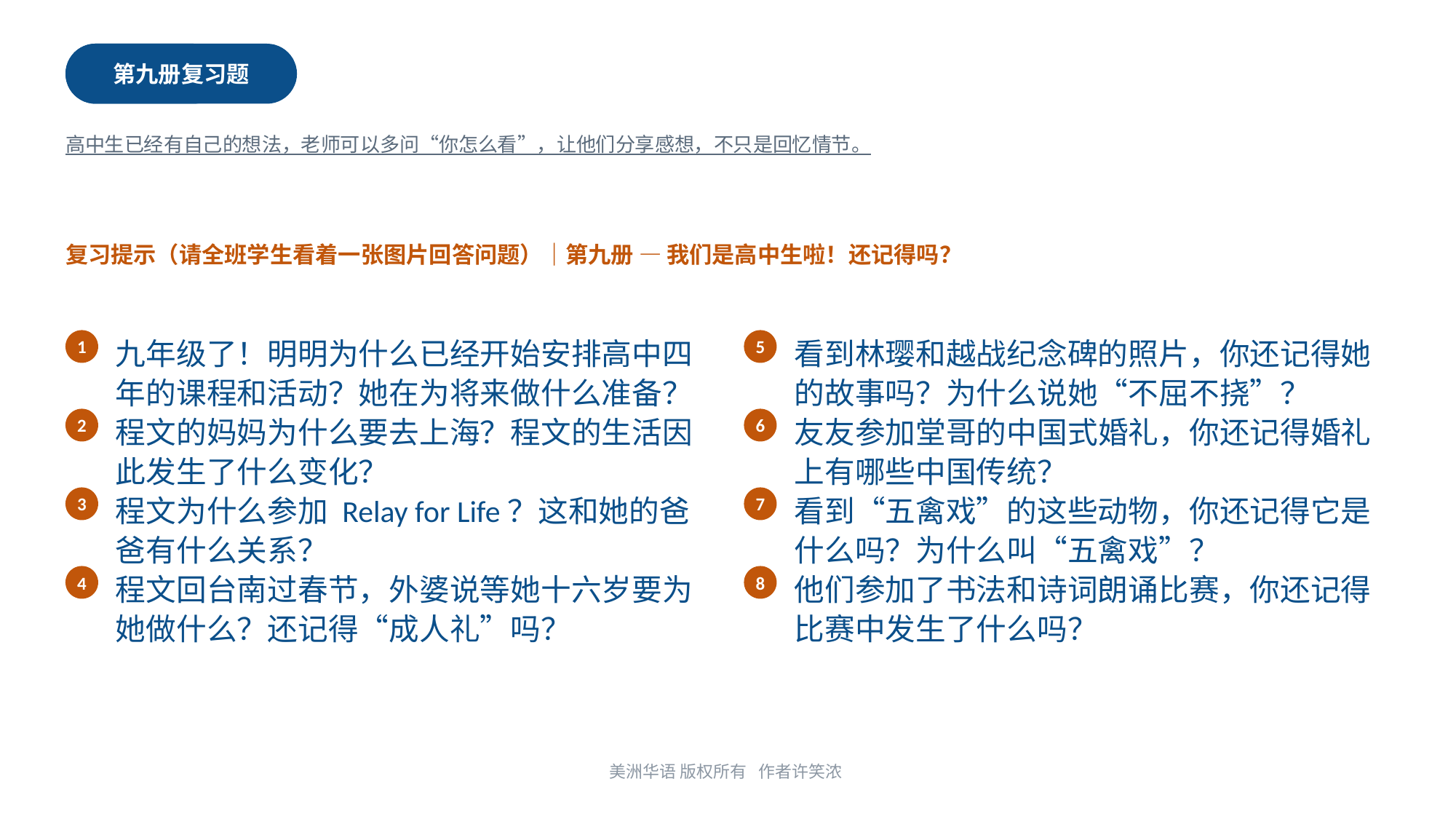

第九册复习题
第十册
高中生已经有自己的想法，老师可以多问“你怎么看”，让他们分享感想，不只是回忆情节。
复习提示（请全班学生看着一张图片回答问题）｜第九册 — 我们是高中生啦！还记得吗？
1
5
九年级了！明明为什么已经开始安排高中四年的课程和活动？她在为将来做什么准备？
看到林璎和越战纪念碑的照片，你还记得她的故事吗？为什么说她“不屈不挠”？
2
6
程文的妈妈为什么要去上海？程文的生活因此发生了什么变化？
友友参加堂哥的中国式婚礼，你还记得婚礼上有哪些中国传统？
3
7
程文为什么参加 Relay for Life？这和她的爸爸有什么关系？
看到“五禽戏”的这些动物，你还记得它是什么吗？为什么叫“五禽戏”？
4
8
程文回台南过春节，外婆说等她十六岁要为她做什么？还记得“成人礼”吗？
他们参加了书法和诗词朗诵比赛，你还记得比赛中发生了什么吗？
美洲华语 版权所有   作者许笑浓